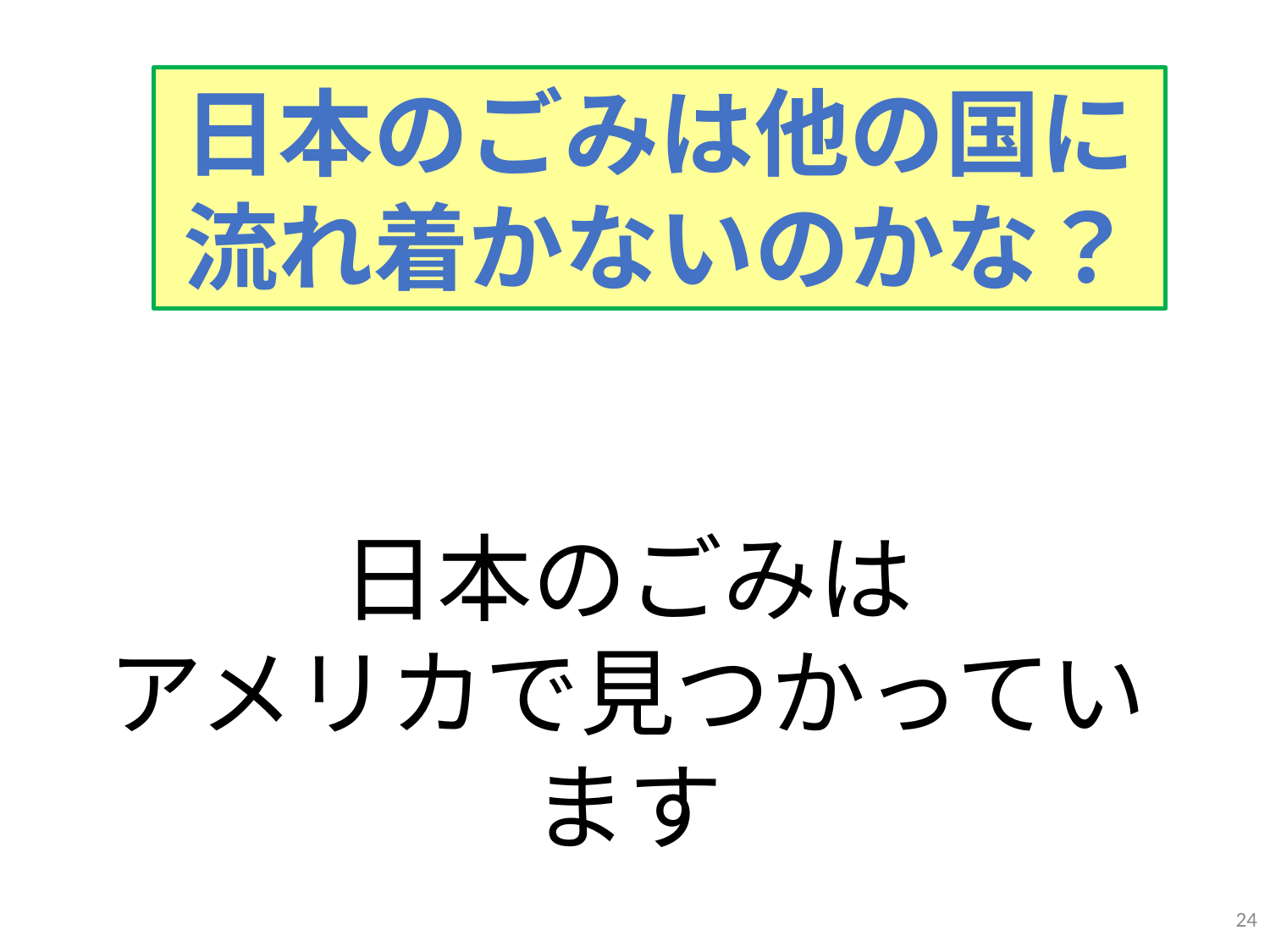

日本のごみは他の国に
流れ着かないのかな？
日本のごみは
アメリカで見つかっています
24